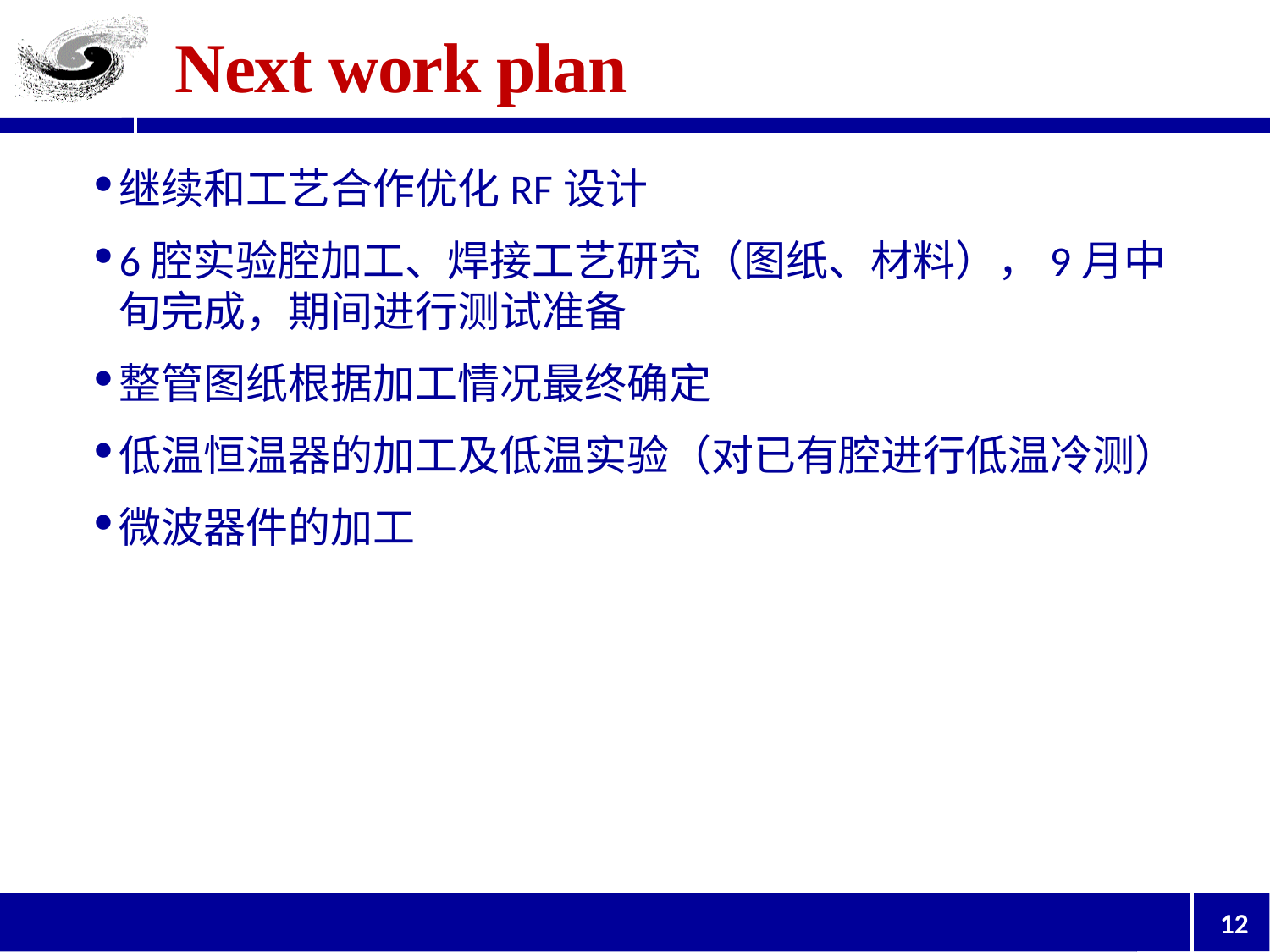

Next work plan
继续和工艺合作优化RF设计
6腔实验腔加工、焊接工艺研究（图纸、材料），9月中旬完成，期间进行测试准备
整管图纸根据加工情况最终确定
低温恒温器的加工及低温实验（对已有腔进行低温冷测）
微波器件的加工